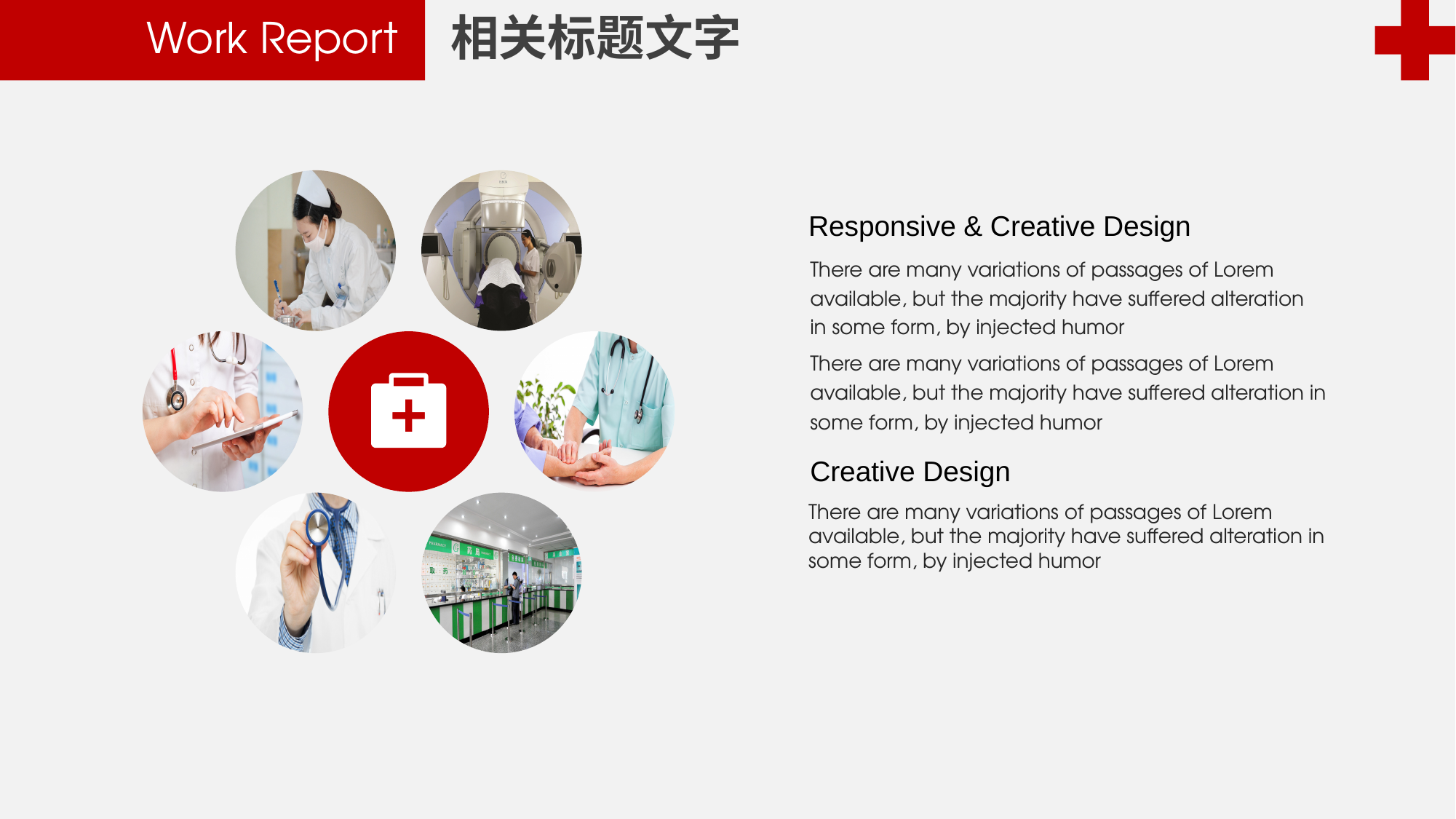

相关标题文字
Work Report

Responsive & Creative Design
There are many variations of passages of Lorem available, but the majority have suffered alteration in some form, by injected humor

There are many variations of passages of Lorem available, but the majority have suffered alteration in some form, by injected humor

Creative Design

There are many variations of passages of Lorem available, but the majority have suffered alteration in some form, by injected humor